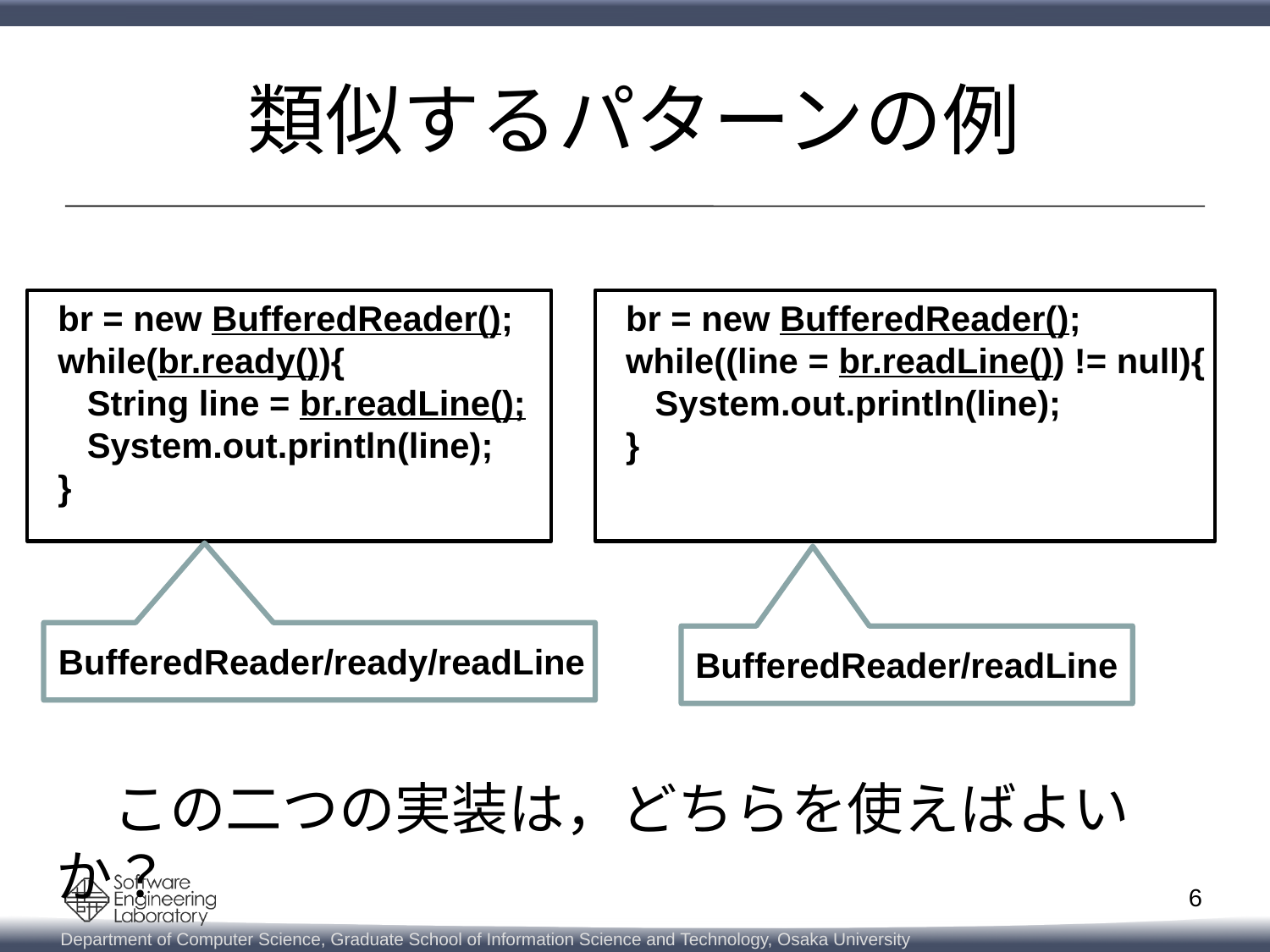

# 類似するパターンの例

br = new BufferedReader();
while(br.ready()){
   String line = br.readLine();
   System.out.println(line);
}

br = new BufferedReader();
while((line = br.readLine()) != null){
   System.out.println(line);
}

BufferedReader/ready/readLine
BufferedReader/readLine
　この二つの実装は，どちらを使えばよいか？
6